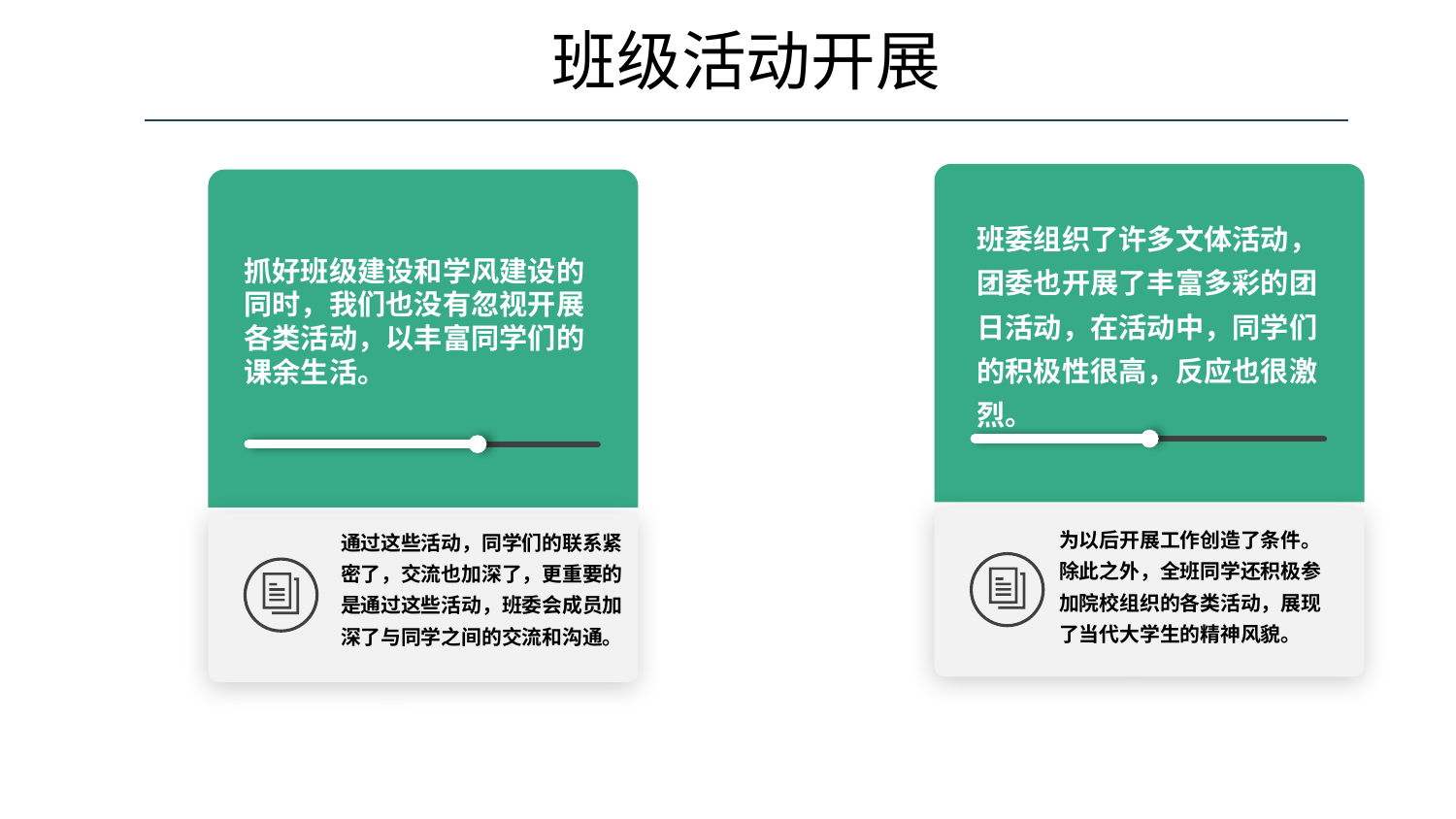

班级活动开展

班委组织了许多文体活动，团委也开展了丰富多彩的团日活动，在活动中，同学们的积极性很高，反应也很激烈。
抓好班级建设和学风建设的同时，我们也没有忽视开展各类活动，以丰富同学们的课余生活。

为以后开展工作创造了条件。除此之外，全班同学还积极参加院校组织的各类活动，展现了当代大学生的精神风貌。

通过这些活动，同学们的联系紧密了，交流也加深了，更重要的是通过这些活动，班委会成员加深了与同学之间的交流和沟通。

办公资源